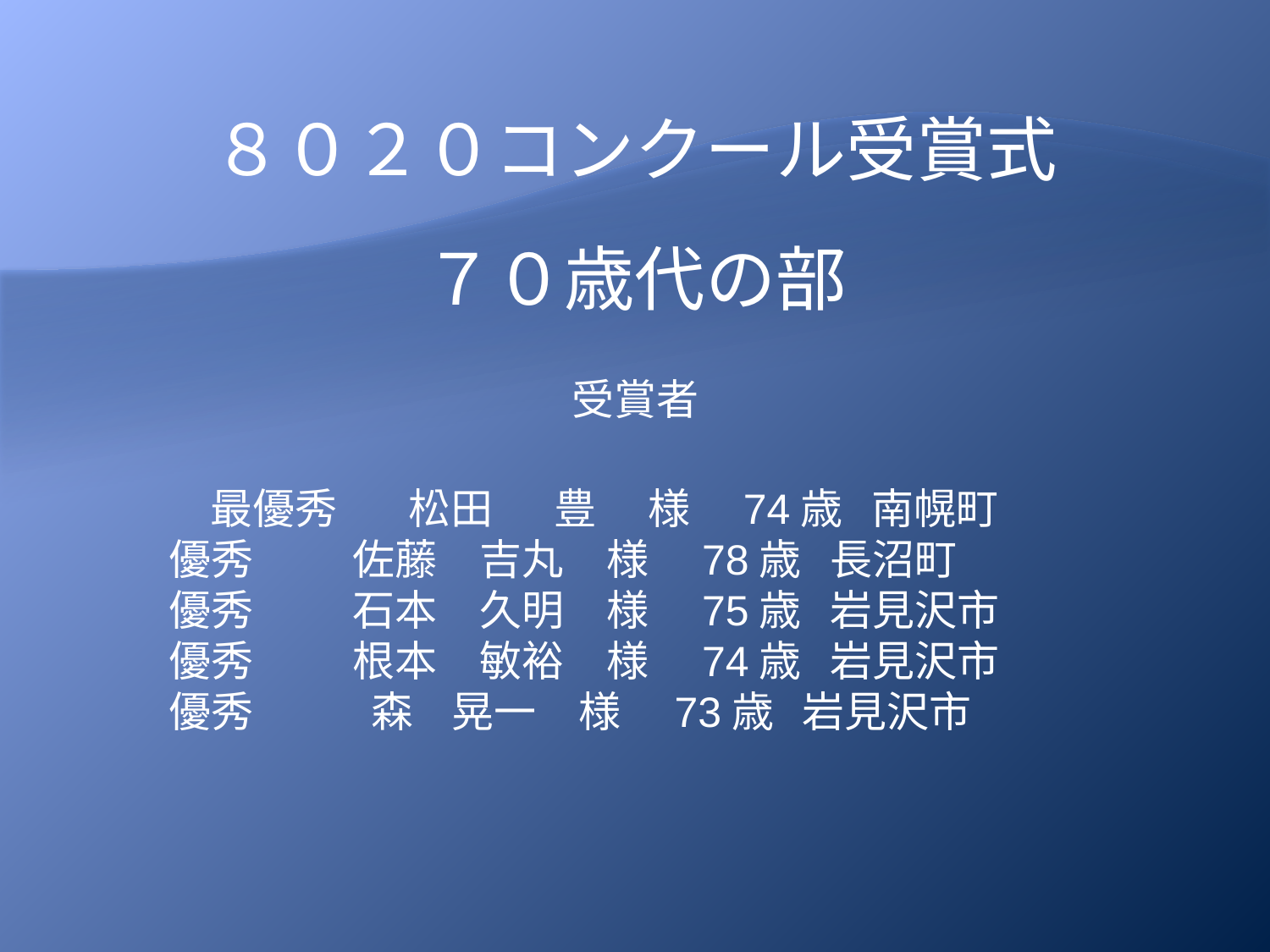

８０２０コンクール受賞式

７０歳代の部
受賞者
　　　　   最優秀　   松田　  豊　 様　74歳   南幌町
　            優秀　      佐藤　吉丸　様　78歳   長沼町
　            優秀　      石本　久明　様　75歳   岩見沢市
　            優秀　      根本　敏裕　様　74歳   岩見沢市
　            優秀　        森    晃一　様　73歳   岩見沢市